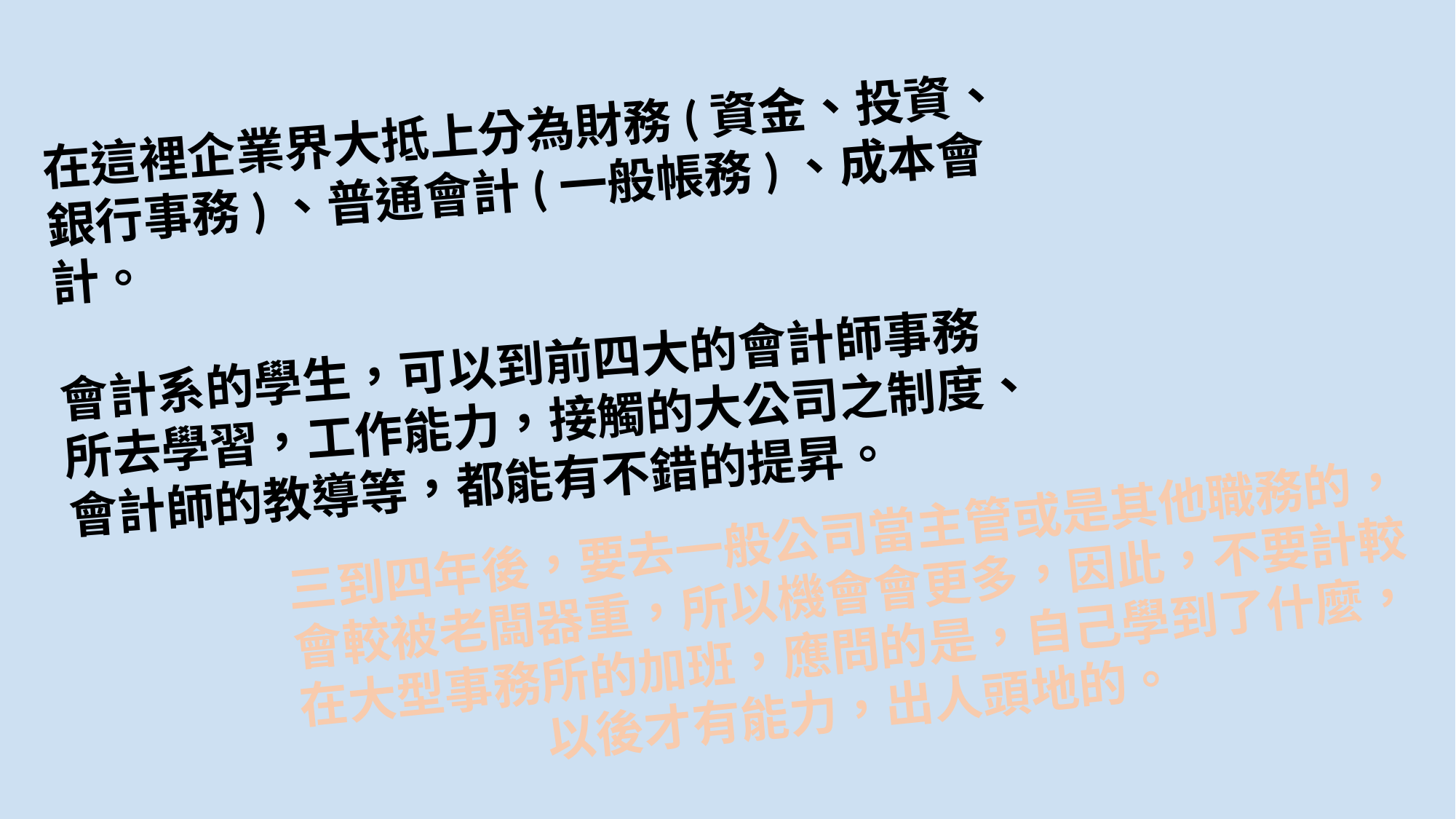

在這裡企業界大抵上分為財務(資金、投資、銀行事務)、普通會計(一般帳務)、成本會計。

會計系的學生，可以到前四大的會計師事務所去學習，工作能力，接觸的大公司之制度、會計師的教導等，都能有不錯的提昇。

三到四年後，要去一般公司當主管或是其他職務的，會較被老闆器重，所以機會會更多，因此，不要計較在大型事務所的加班，應問的是，自己學到了什麼，以後才有能力，出人頭地的。